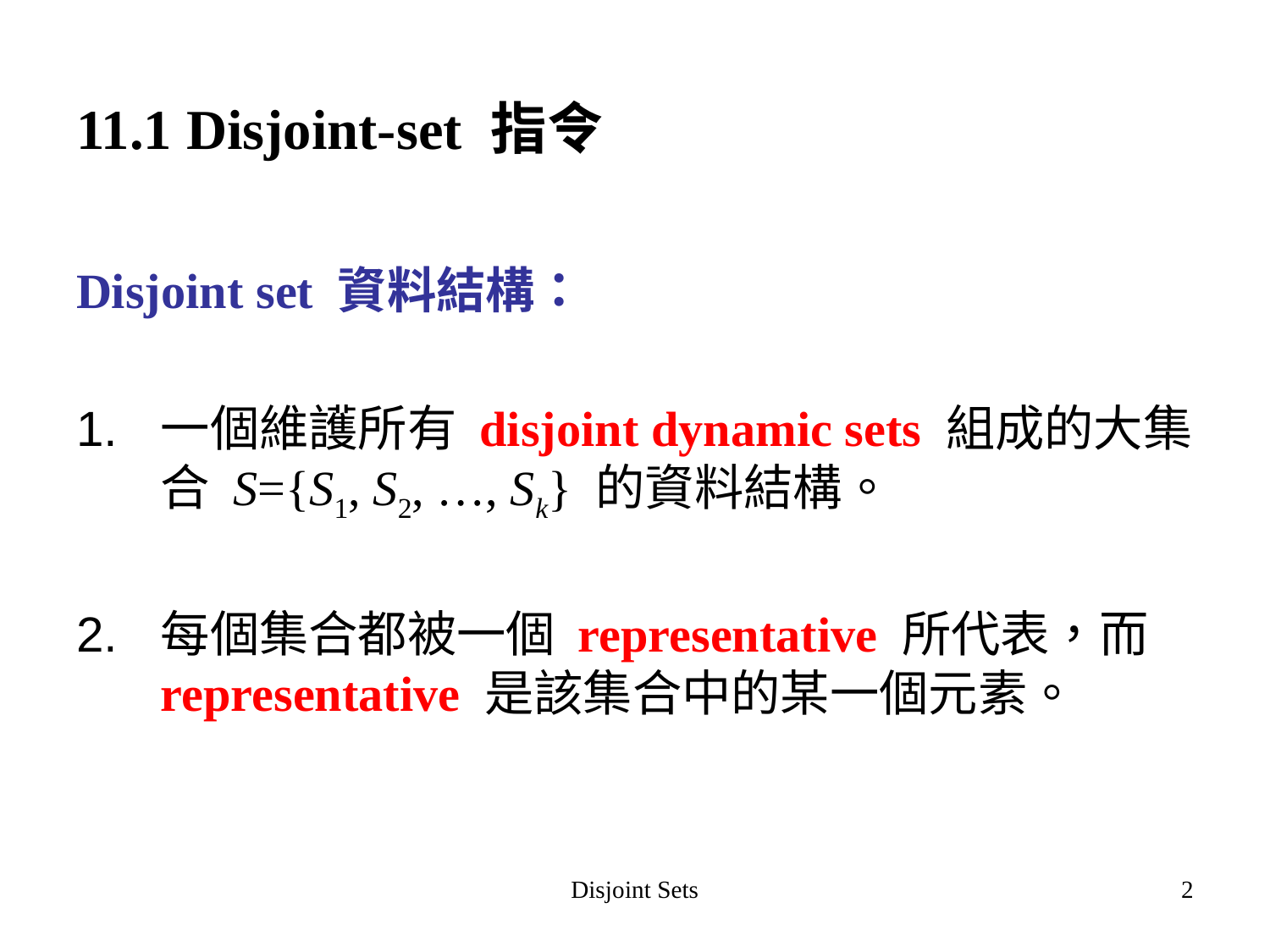

11.1 Disjoint-set 指令

Disjoint set 資料結構：

一個維護所有 disjoint dynamic sets 組成的大集合 S={S1, S2, …, Sk} 的資料結構。

每個集合都被一個 representative 所代表，而 representative 是該集合中的某一個元素。
Disjoint Sets
2